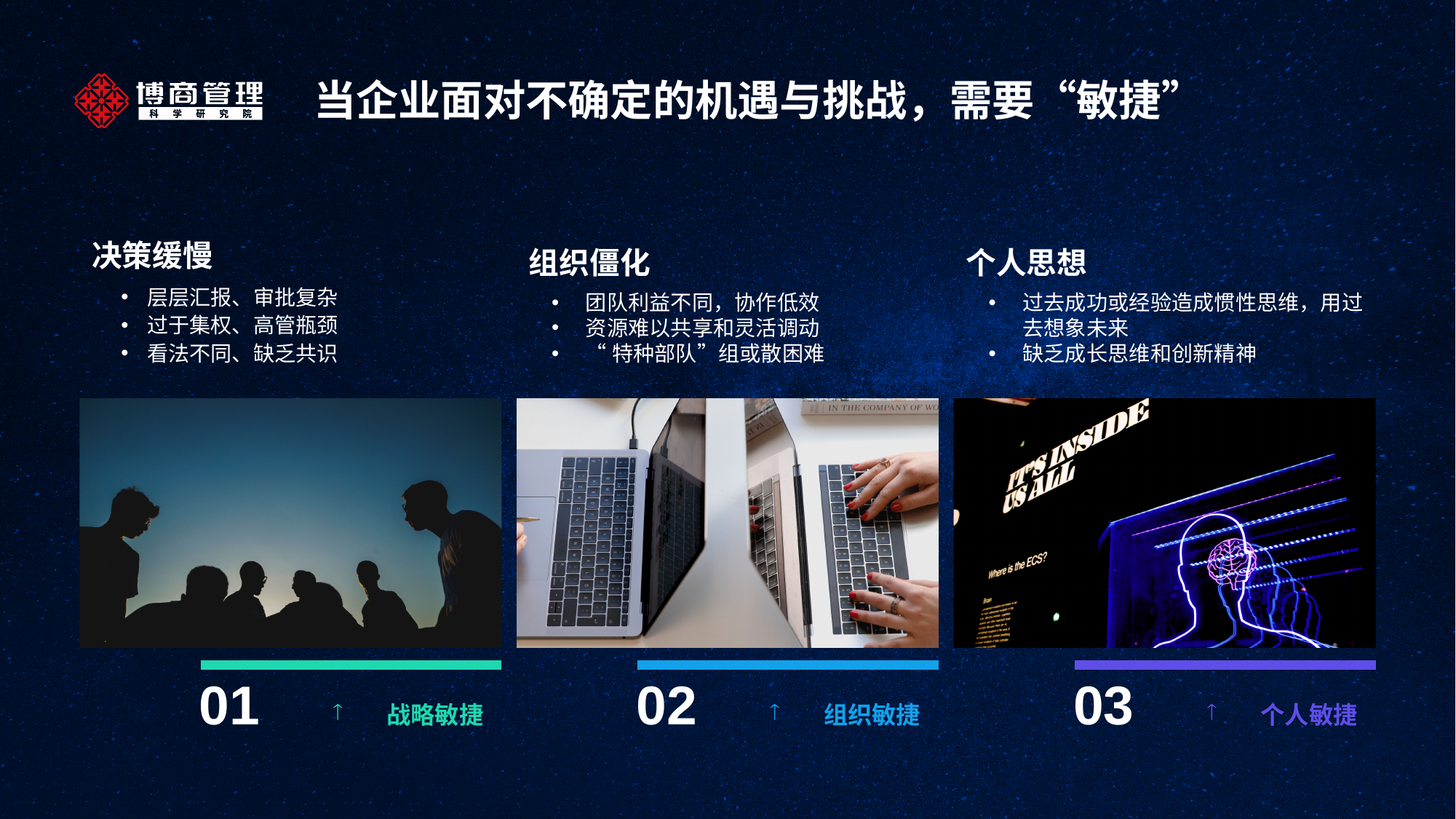

当企业面对不确定的机遇与挑战，需要“敏捷”
决策缓慢
层层汇报、审批复杂
过于集权、高管瓶颈
看法不同、缺乏共识

01
战略敏捷
组织僵化
团队利益不同，协作低效
资源难以共享和灵活调动
“特种部队”组或散困难

02
组织敏捷
个人思想
过去成功或经验造成惯性思维，用过去想象未来
缺乏成长思维和创新精神

03
个人敏捷